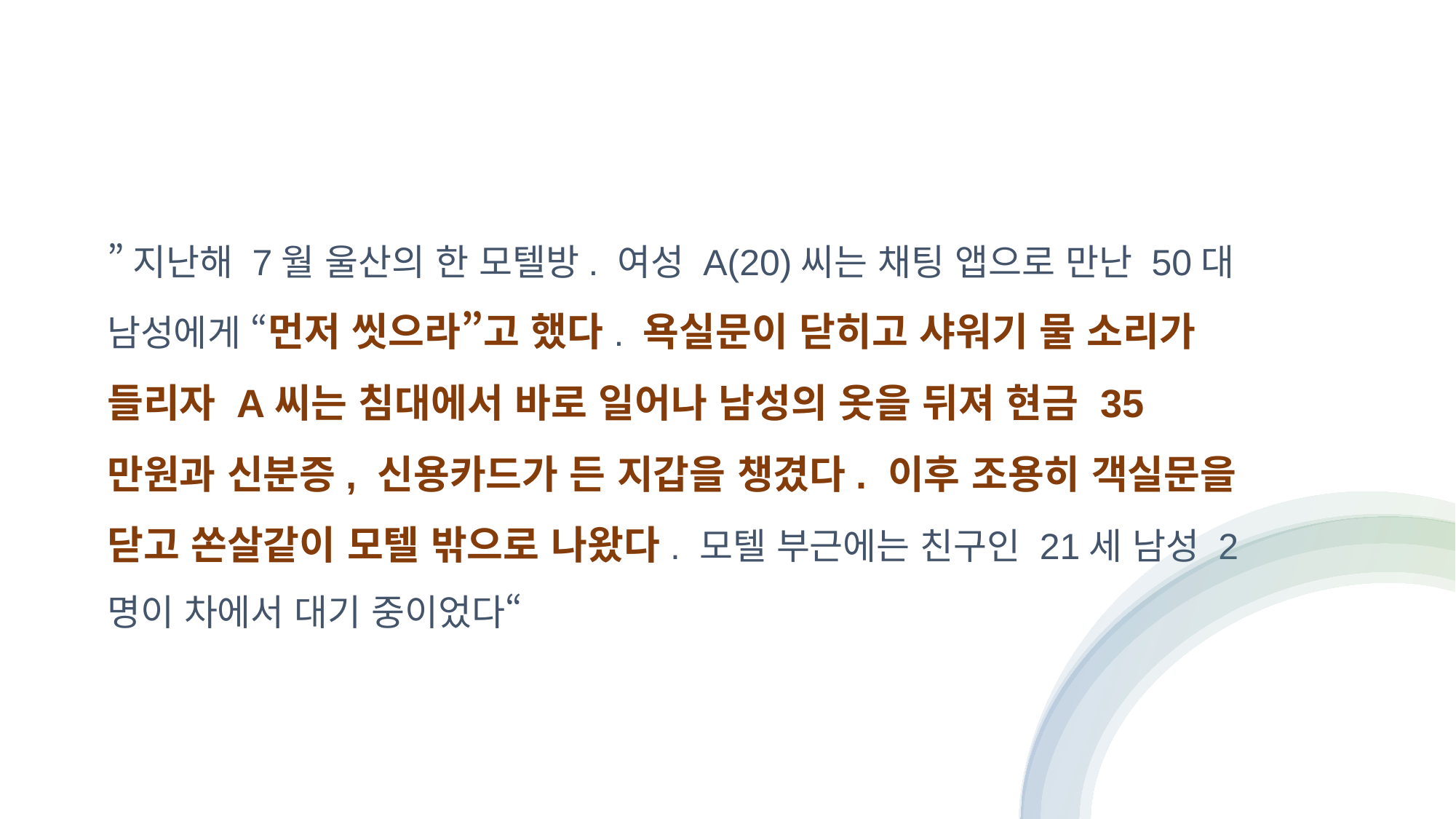

”지난해 7월 울산의 한 모텔방. 여성 A(20)씨는 채팅 앱으로 만난 50대 남성에게 “먼저 씻으라”고 했다. 욕실문이 닫히고 샤워기 물 소리가 들리자 A씨는 침대에서 바로 일어나 남성의 옷을 뒤져 현금 35만원과 신분증, 신용카드가 든 지갑을 챙겼다. 이후 조용히 객실문을 닫고 쏜살같이 모텔 밖으로 나왔다. 모텔 부근에는 친구인 21세 남성 2명이 차에서 대기 중이었다“